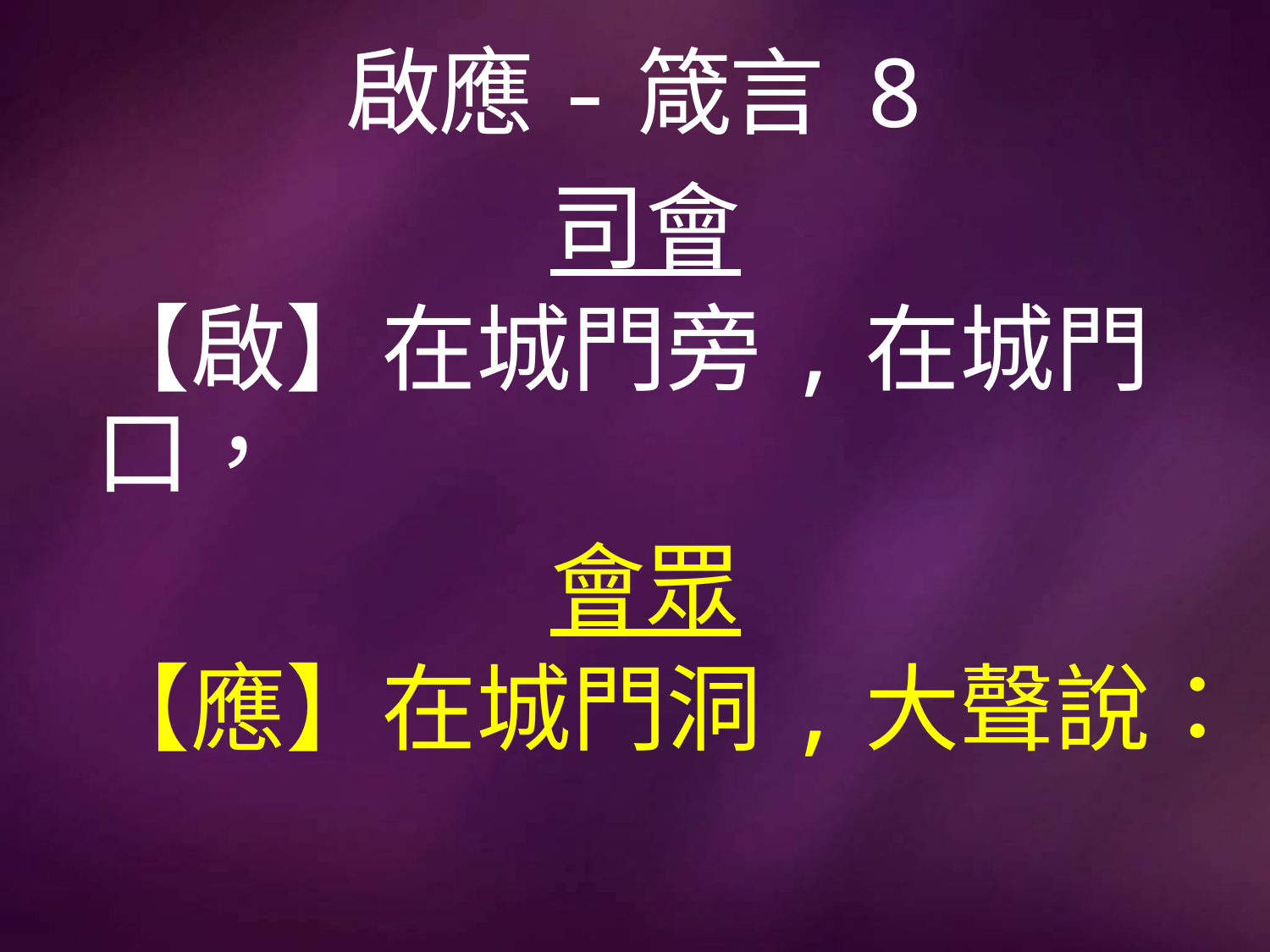

# 啟應-箴言 8
司會
【啟】在城門旁,在城門口，

會眾
【應】在城門洞,大聲說：